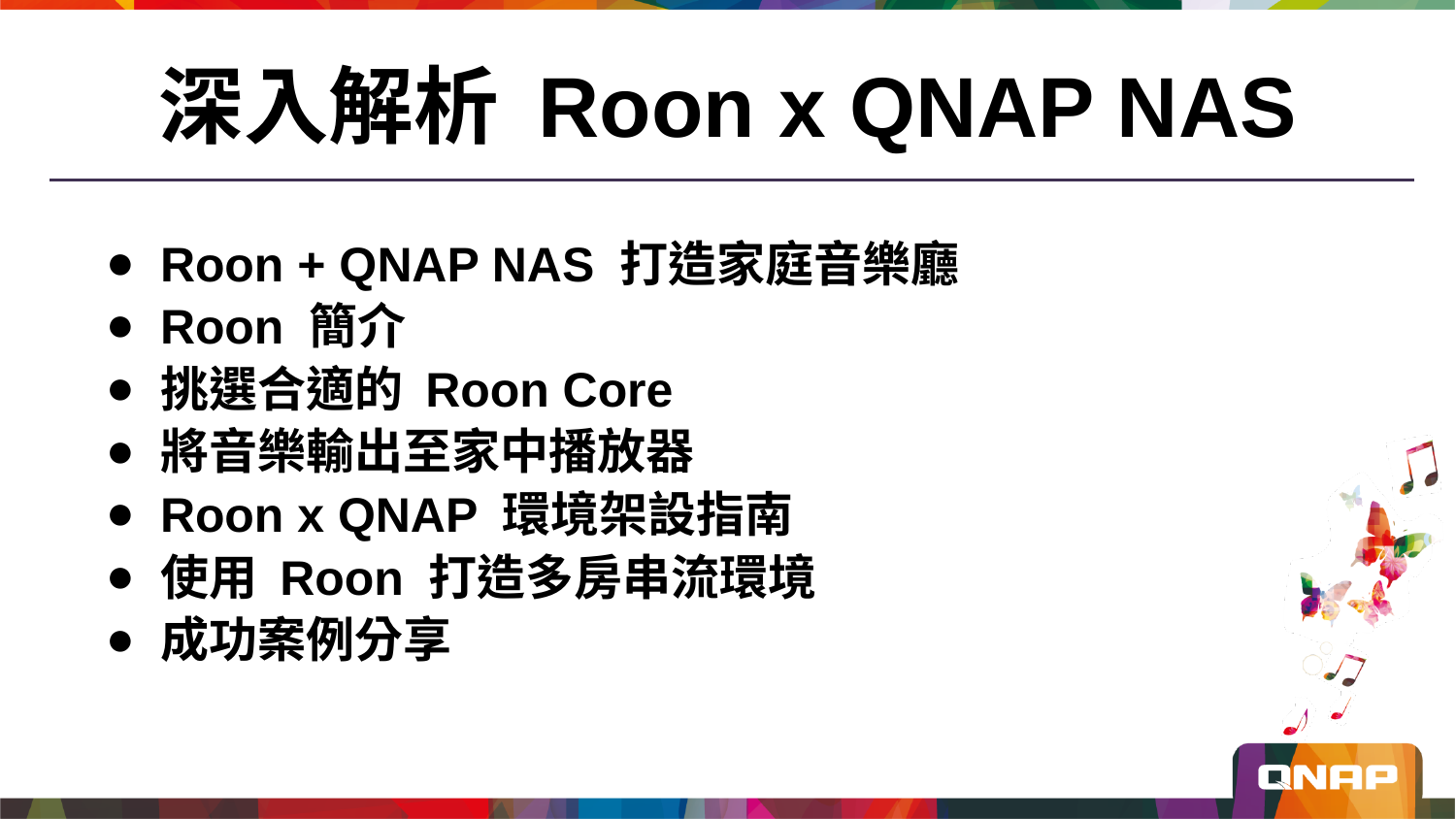

# 深入解析 Roon x QNAP NAS
Roon + QNAP NAS 打造家庭音樂廳
Roon 簡介
挑選合適的 Roon Core
將音樂輸出至家中播放器
Roon x QNAP 環境架設指南
使用 Roon 打造多房串流環境
成功案例分享